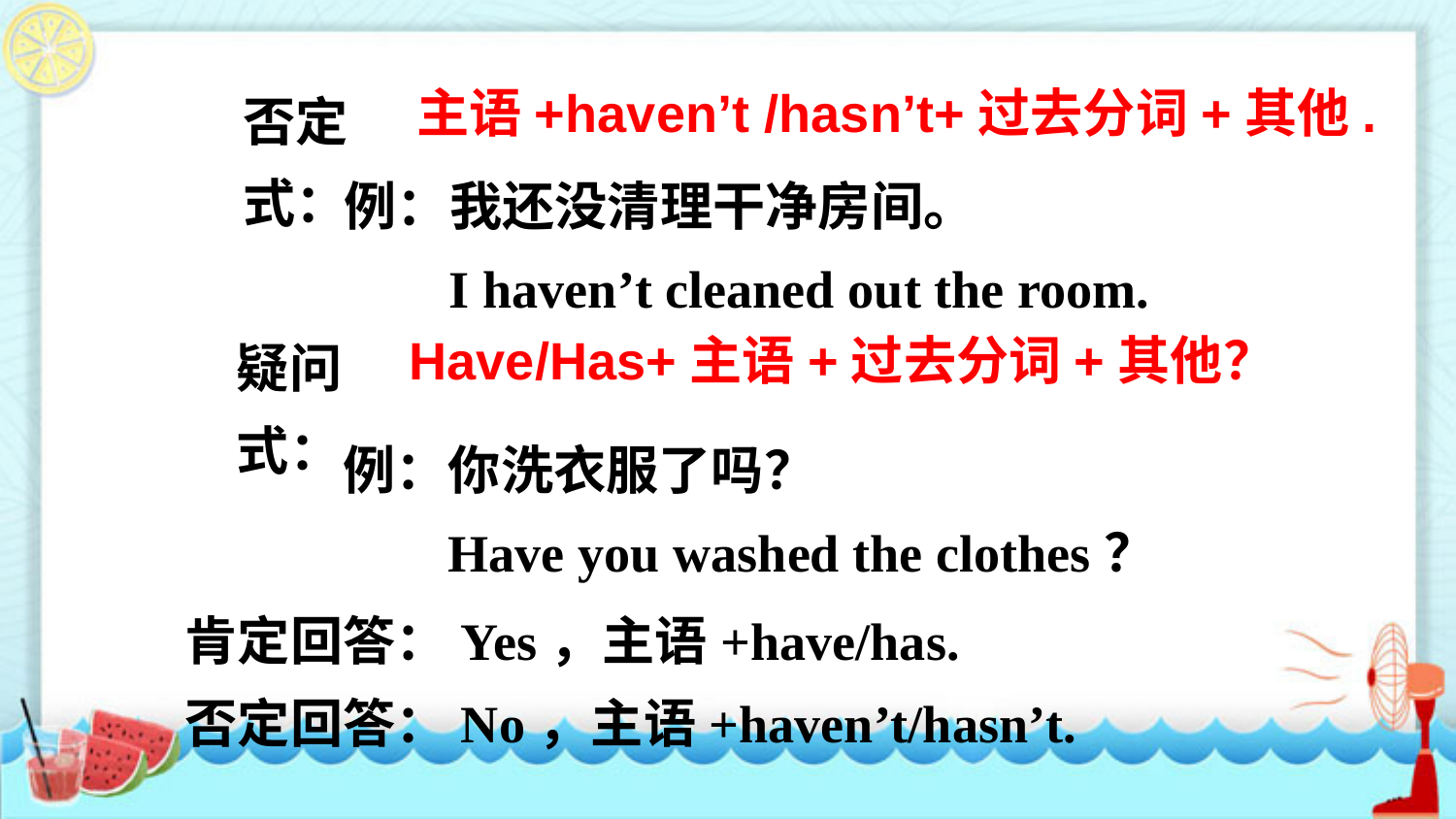

否定式：
主语+haven’t /hasn’t+过去分词+其他.
例：我还没清理干净房间。
        I haven’t cleaned out the room.
疑问式：
Have/Has+主语+过去分词+其他？
例：你洗衣服了吗？
        Have you washed the clothes？
肯定回答：Yes，主语+have/has.
否定回答：No，主语+haven’t/hasn’t.